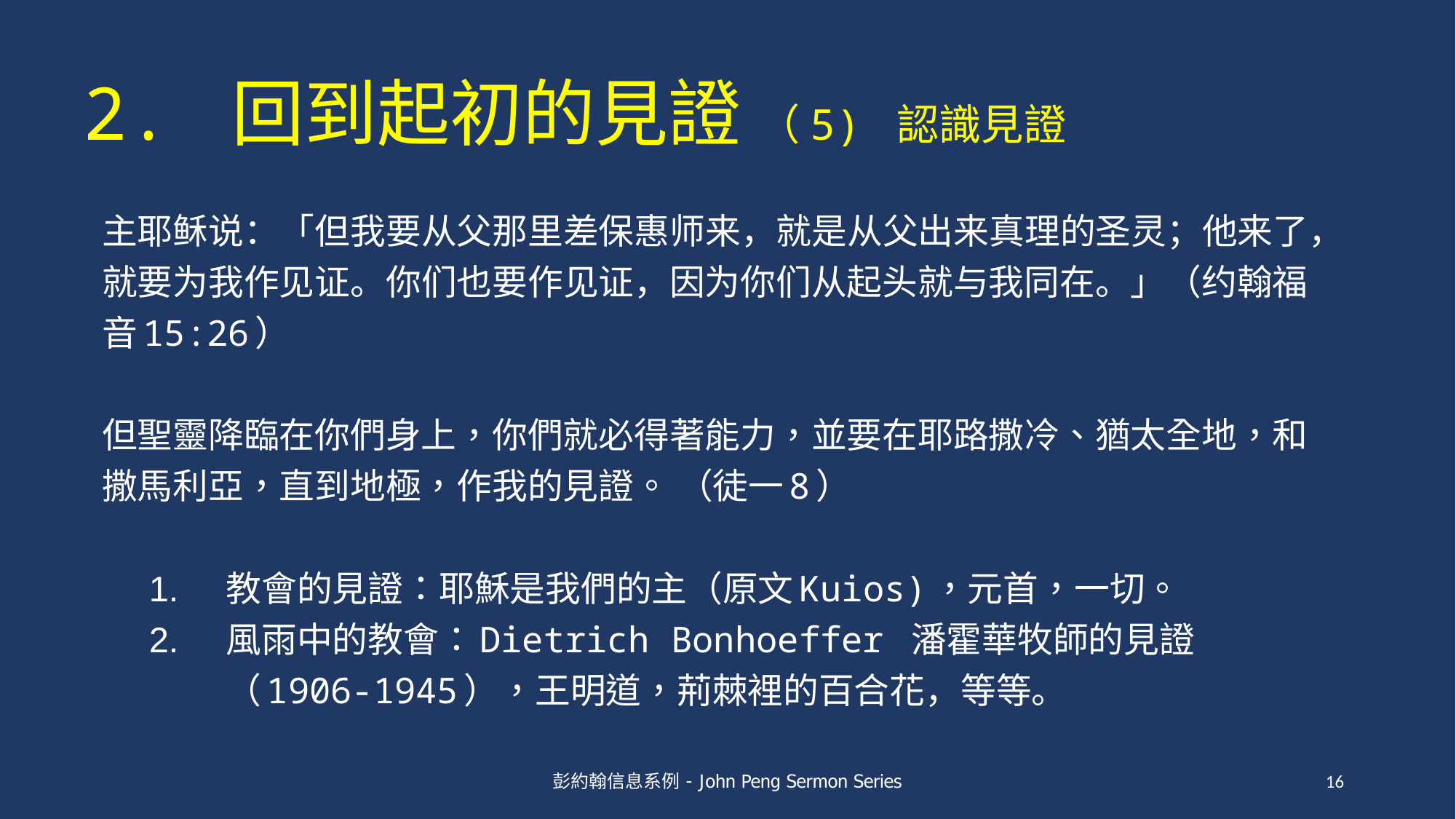

# 2. 回到起初的見證 （5) 認識見證
主耶稣说：「但我要从父那里差保惠师来，就是从父出来真理的圣灵；他来了，就要为我作见证。你们也要作见证，因为你们从起头就与我同在。」（约翰福音15:26）

但聖靈降臨在你們身上，你們就必得著能力，並要在耶路撒冷、猶太全地，和撒馬利亞，直到地極，作我的見證。 （徒一8）

教會的見證：耶穌是我們的主（原文Kuios)，元首，一切。
風雨中的教會：Dietrich Bonhoeffer 潘霍華牧師的見證 （1906-1945），王明道，荊棘裡的百合花，等等。

彭約翰信息系例 - John Peng Sermon Series
16